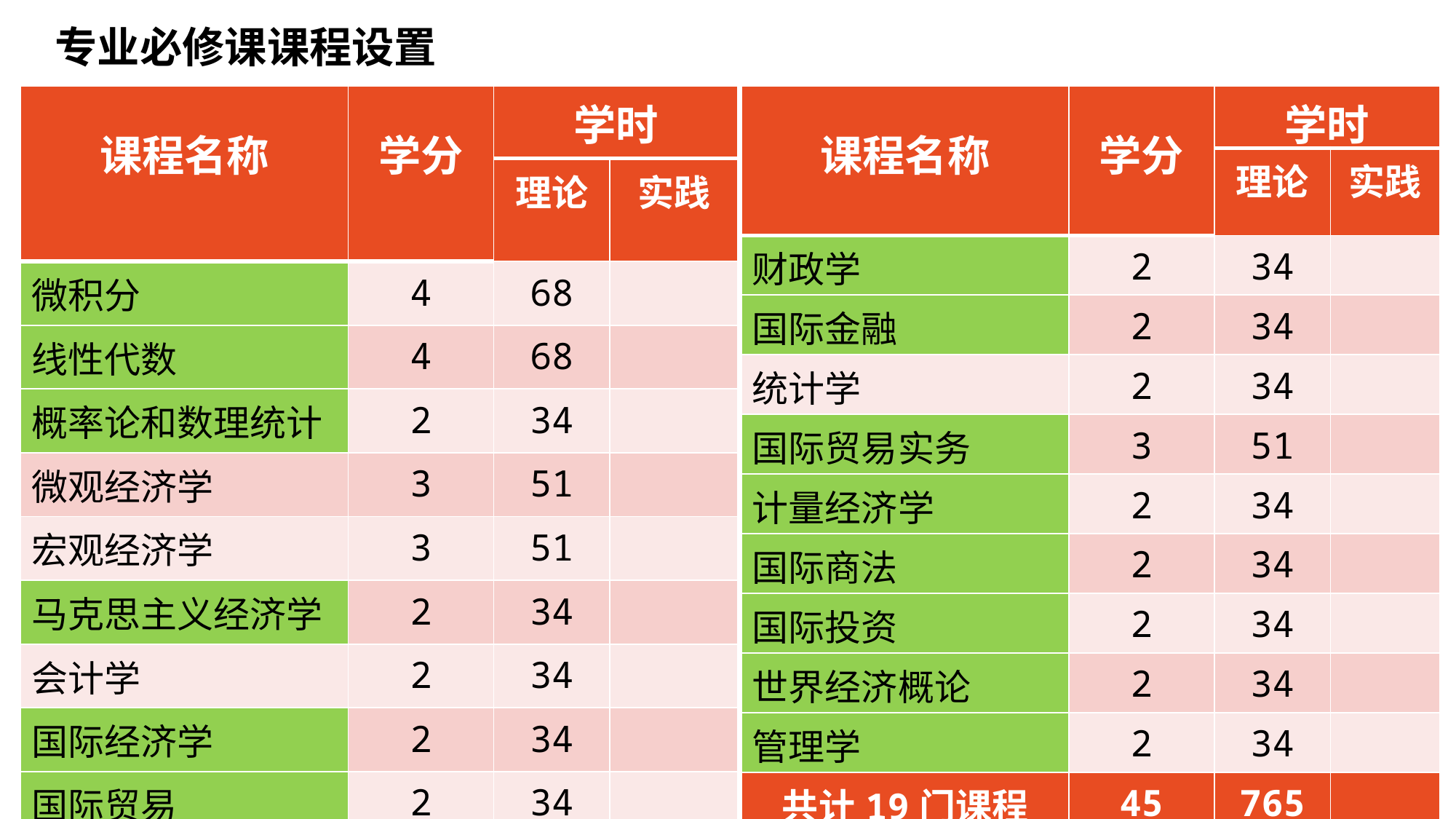

专业必修课课程设置
| 课程名称 | 学分 | 学时 |  |
| --- | --- | --- | --- |
|  |  | 理论 | 实践 |
| 微积分 | 4 | 68 |  |
| 线性代数 | 4 | 68 |  |
| 概率论和数理统计 | 2 | 34 |  |
| 微观经济学 | 3 | 51 |  |
| 宏观经济学 | 3 | 51 |  |
| 马克思主义经济学 | 2 | 34 |  |
| 会计学 | 2 | 34 |  |
| 国际经济学 | 2 | 34 |  |
| 国际贸易 | 2 | 34 |  |
| 货币金融学 | 2 | 34 |  |
| 课程名称 | 学分 | 学时 |  |
| --- | --- | --- | --- |
|  |  | 理论 | 实践 |
| 财政学 | 2 | 34 |  |
| 国际金融 | 2 | 34 |  |
| 统计学 | 2 | 34 |  |
| 国际贸易实务 | 3 | 51 |  |
| 计量经济学 | 2 | 34 |  |
| 国际商法 | 2 | 34 |  |
| 国际投资 | 2 | 34 |  |
| 世界经济概论 | 2 | 34 |  |
| 管理学 | 2 | 34 |  |
| 共计19门课程 | 45 | 765 |  |